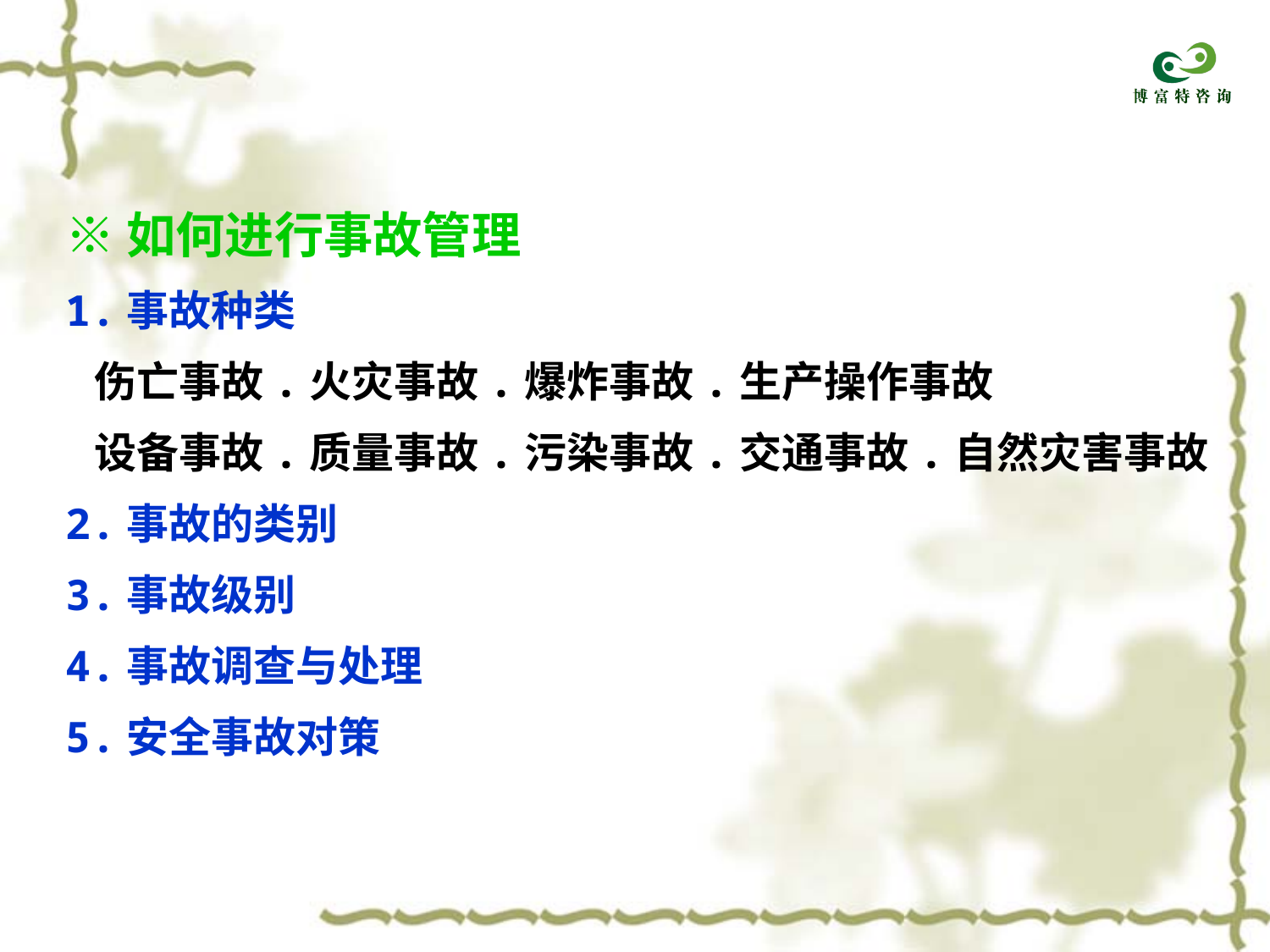

※如何进行事故管理
1.事故种类
  伤亡事故.火灾事故.爆炸事故.生产操作事故
  设备事故.质量事故.污染事故.交通事故.自然灾害事故
2.事故的类别
3.事故级别
4.事故调查与处理
5.安全事故对策